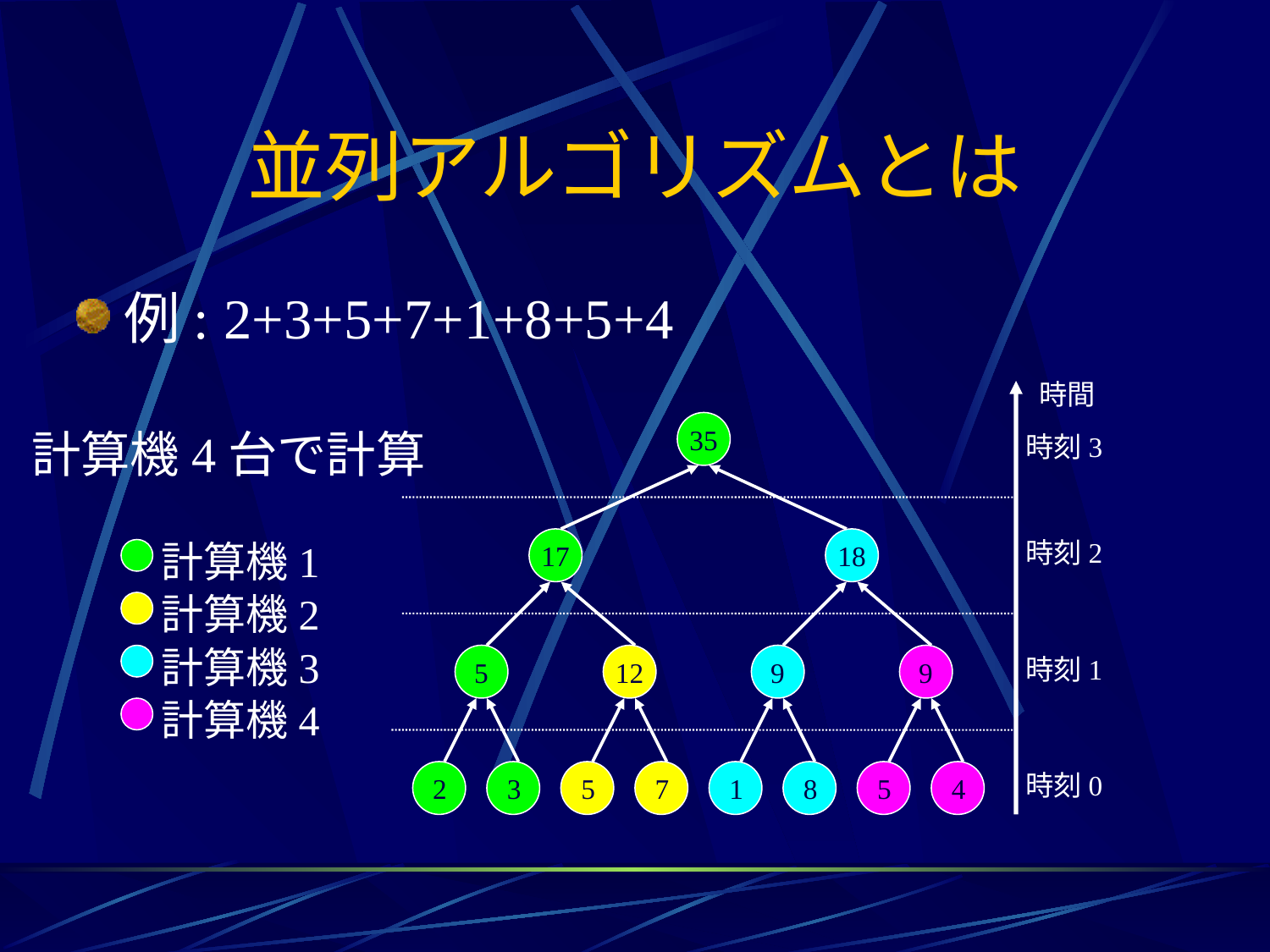

# 並列アルゴリズムとは
例: 2+3+5+7+1+8+5+4
時間

35

計算機4台で計算
計算機1

計算機2

計算機3

計算機4

時刻3

17
18

時刻2

5
12
9
9

時刻1

2
3
5
7
1
8
5
4
時刻0